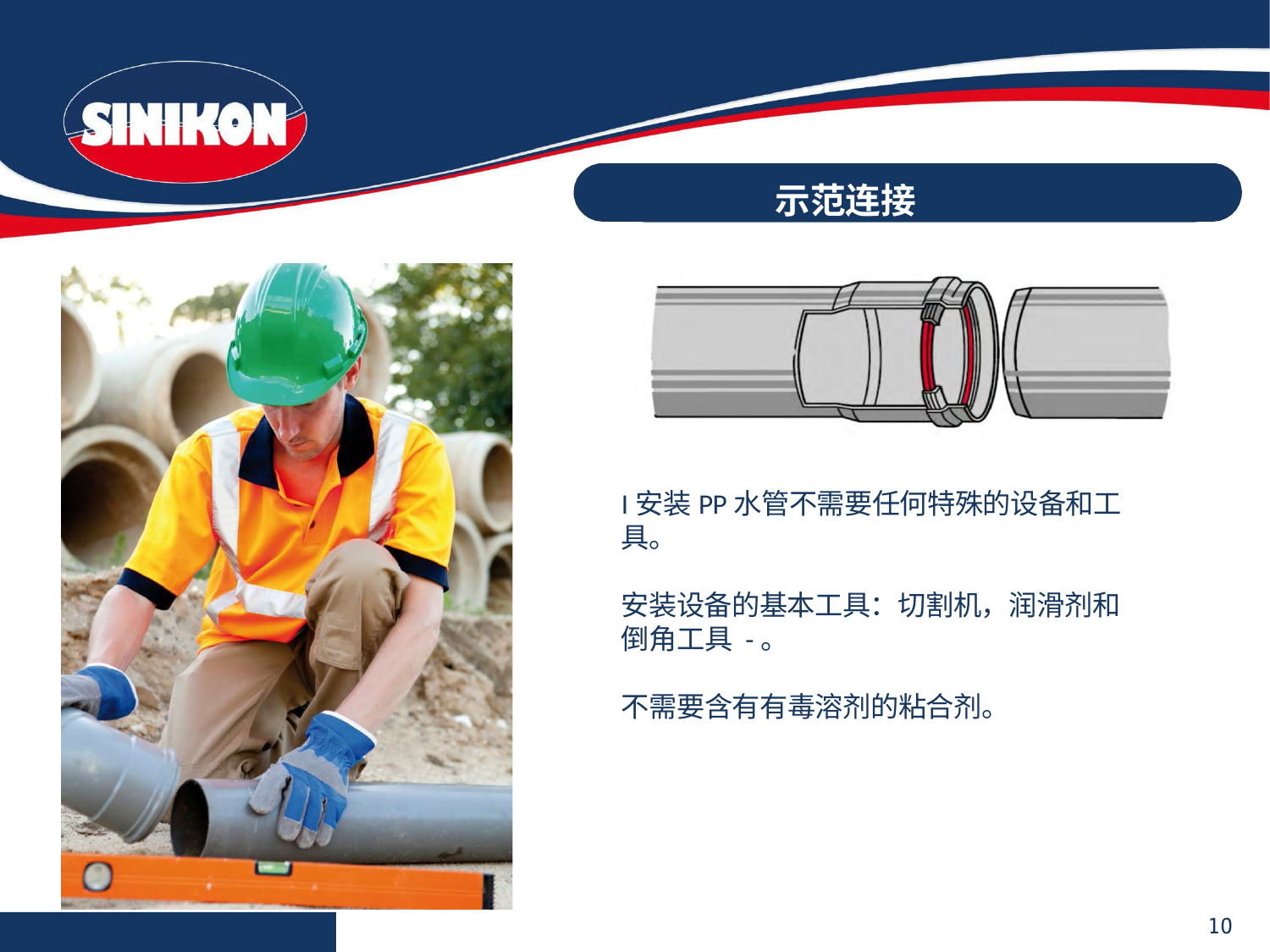

# 示范连接

I安装PP水管不需要任何特殊的设备和工具。

安装设备的基本工具：切割机，润滑剂和倒角工具 -。

不需要含有有毒溶剂的粘合剂。

10